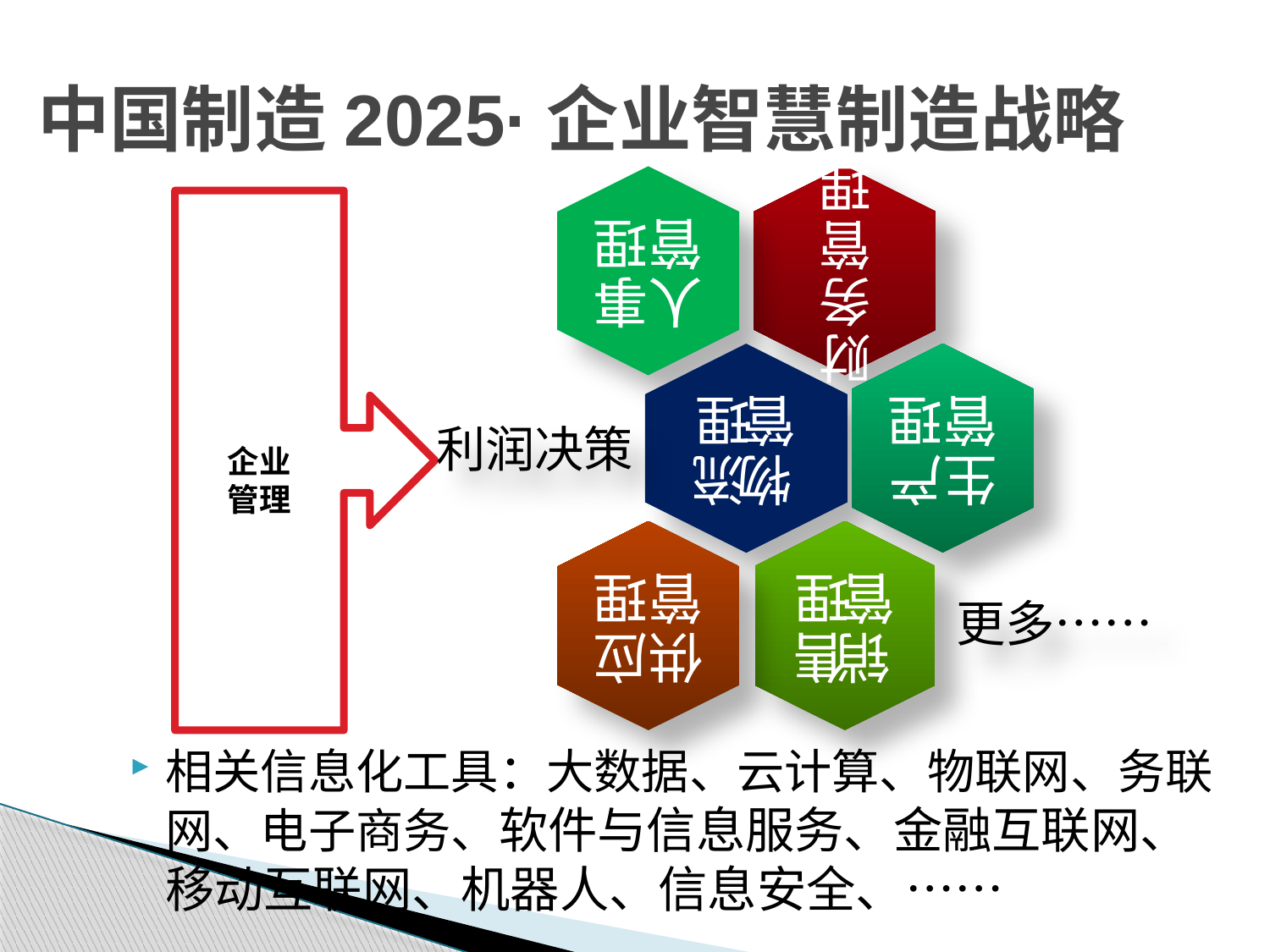

# 中国制造2025·企业智慧制造战略
财务管理
人事管理
物流管理
利润决策
生产管理
销售管理
更多……
供应管理

企业
管理
相关信息化工具：大数据、云计算、物联网、务联网、电子商务、软件与信息服务、金融互联网、移动互联网、机器人、信息安全、……